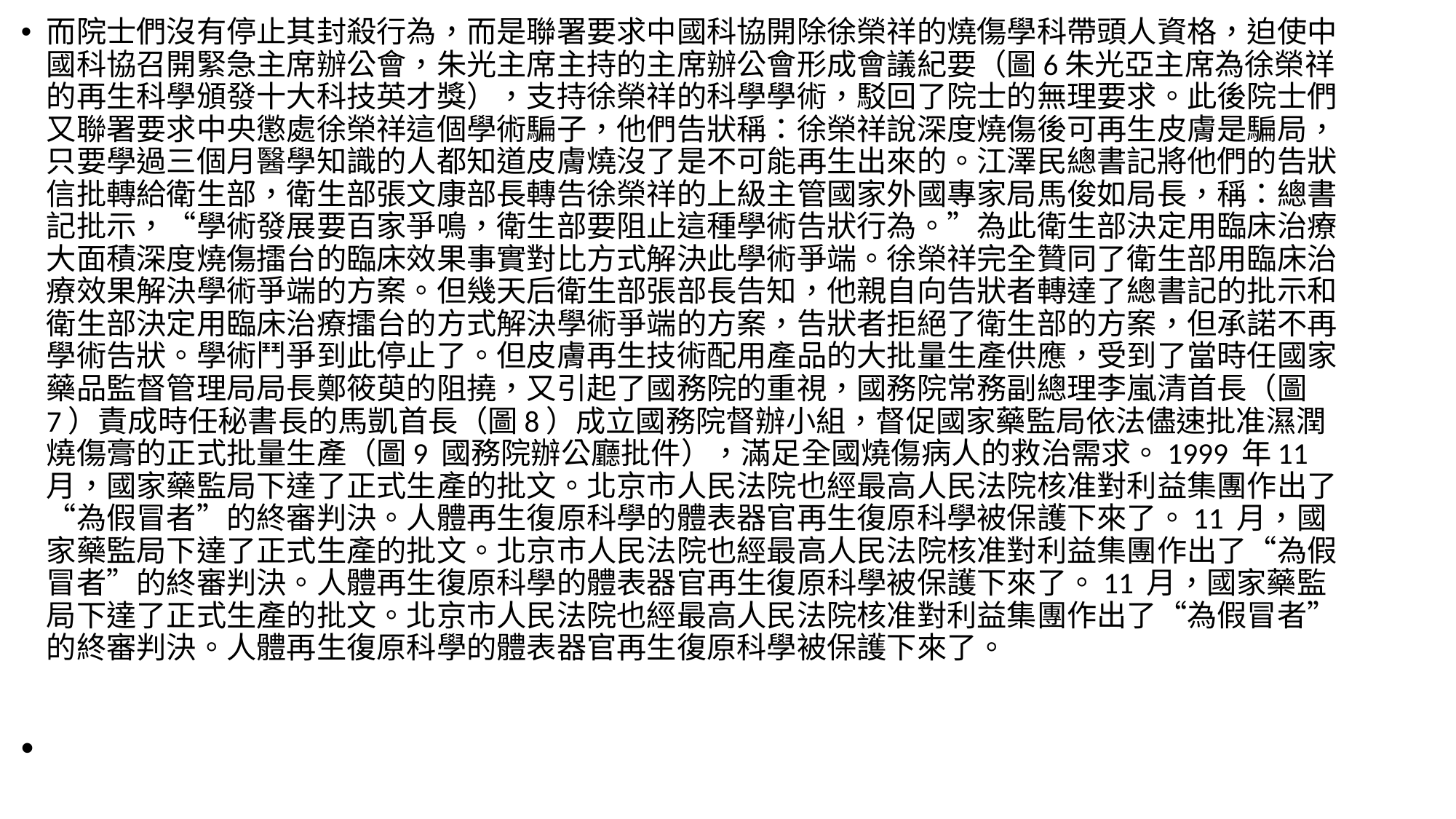

而院士們沒有停止其封殺行為，而是聯署要求中國科協開除徐榮祥的燒傷學科帶頭人資格，迫使中國科協召開緊急主席辦公會，朱光主席主持的主席辦公會形成會議紀要（圖6朱光亞主席為徐榮祥的再生科學頒發十大科技英才獎），支持徐榮祥的科學學術，駁回了院士的無理要求。此後院士們又聯署要求中央懲處徐榮祥這個學術騙子，他們告狀稱：徐榮祥說深度燒傷後可再生皮膚是騙局，只要學過三個月醫學知識的人都知道皮膚燒沒了是不可能再生出來的。江澤民總書記將他們的告狀信批轉給衛生部，衛生部張文康部長轉告徐榮祥的上級主管國家外國專家局馬俊如局長，稱：總書記批示，“學術發展要百家爭鳴，衛生部要阻止這種學術告狀行為。”為此衛生部決定用臨床治療大面積深度燒傷擂台的臨床效果事實對比方式解決此學術爭端。徐榮祥完全贊同了衛生部用臨床治療效果解決學術爭端的方案。但幾天后衛生部張部長告知，他親自向告狀者轉達了總書記的批示和衛生部決定用臨床治療擂台的方式解決學術爭端的方案，告狀者拒絕了衛生部的方案，但承諾不再學術告狀。學術鬥爭到此停止了。但皮膚再生技術配用產品的大批量生產供應，受到了當時任國家藥品監督管理局局長鄭筱萸的阻撓，又引起了國務院的重視，國務院常務副總理李嵐清首長（圖7）責成時任秘書長的馬凱首長（圖8）成立國務院督辦小組，督促國家藥監局依法儘速批准濕潤燒傷膏的正式批量生產（圖9 國務院辦公廳批件），滿足全國燒傷病人的救治需求。1999 年11 月，國家藥監局下達了正式生產的批文。北京市人民法院也經最高人民法院核准對利益集團作出了“為假冒者”的終審判決。人體再生復原科學的體表器官再生復原科學被保護下來了。11 月，國家藥監局下達了正式生產的批文。北京市人民法院也經最高人民法院核准對利益集團作出了“為假冒者”的終審判決。人體再生復原科學的體表器官再生復原科學被保護下來了。11 月，國家藥監局下達了正式生產的批文。北京市人民法院也經最高人民法院核准對利益集團作出了“為假冒者”的終審判決。人體再生復原科學的體表器官再生復原科學被保護下來了。